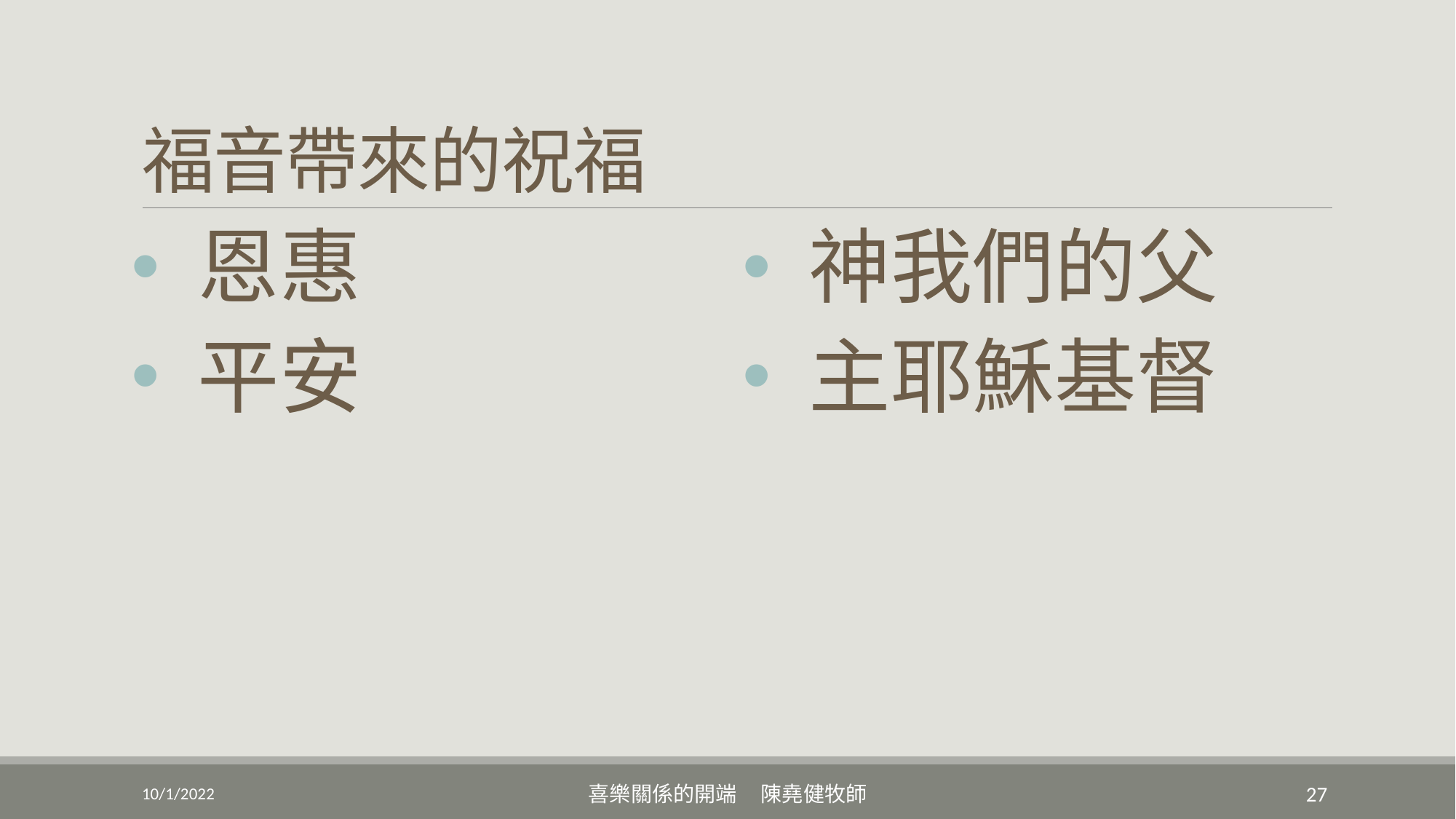

# 福音帶來的祝福
 恩惠
 平安
 神我們的父
 主耶穌基督

10/1/2022
喜樂關係的開端     陳堯健牧師
27